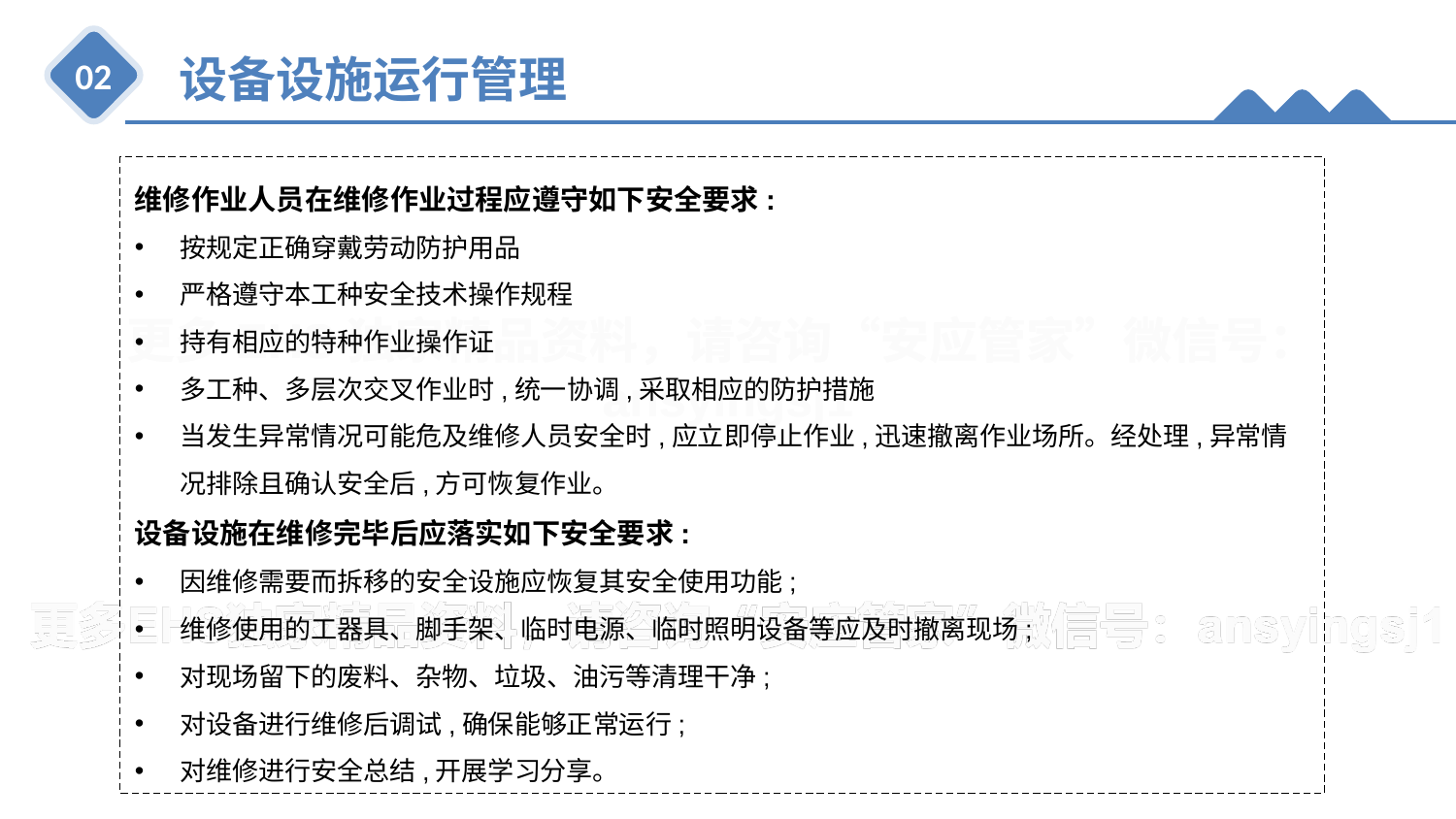

设备设施运行管理
02

维修作业人员在维修作业过程应遵守如下安全要求:
按规定正确穿戴劳动防护用品
严格遵守本工种安全技术操作规程
持有相应的特种作业操作证
多工种、多层次交叉作业时,统一协调,采取相应的防护措施
当发生异常情况可能危及维修人员安全时,应立即停止作业,迅速撤离作业场所。经处理,异常情况排除且确认安全后,方可恢复作业。
设备设施在维修完毕后应落实如下安全要求:
因维修需要而拆移的安全设施应恢复其安全使用功能;
维修使用的工器具、脚手架、临时电源、临时照明设备等应及时撤离现场;
对现场留下的废料、杂物、垃圾、油污等清理干净;
对设备进行维修后调试,确保能够正常运行;
对维修进行安全总结,开展学习分享。